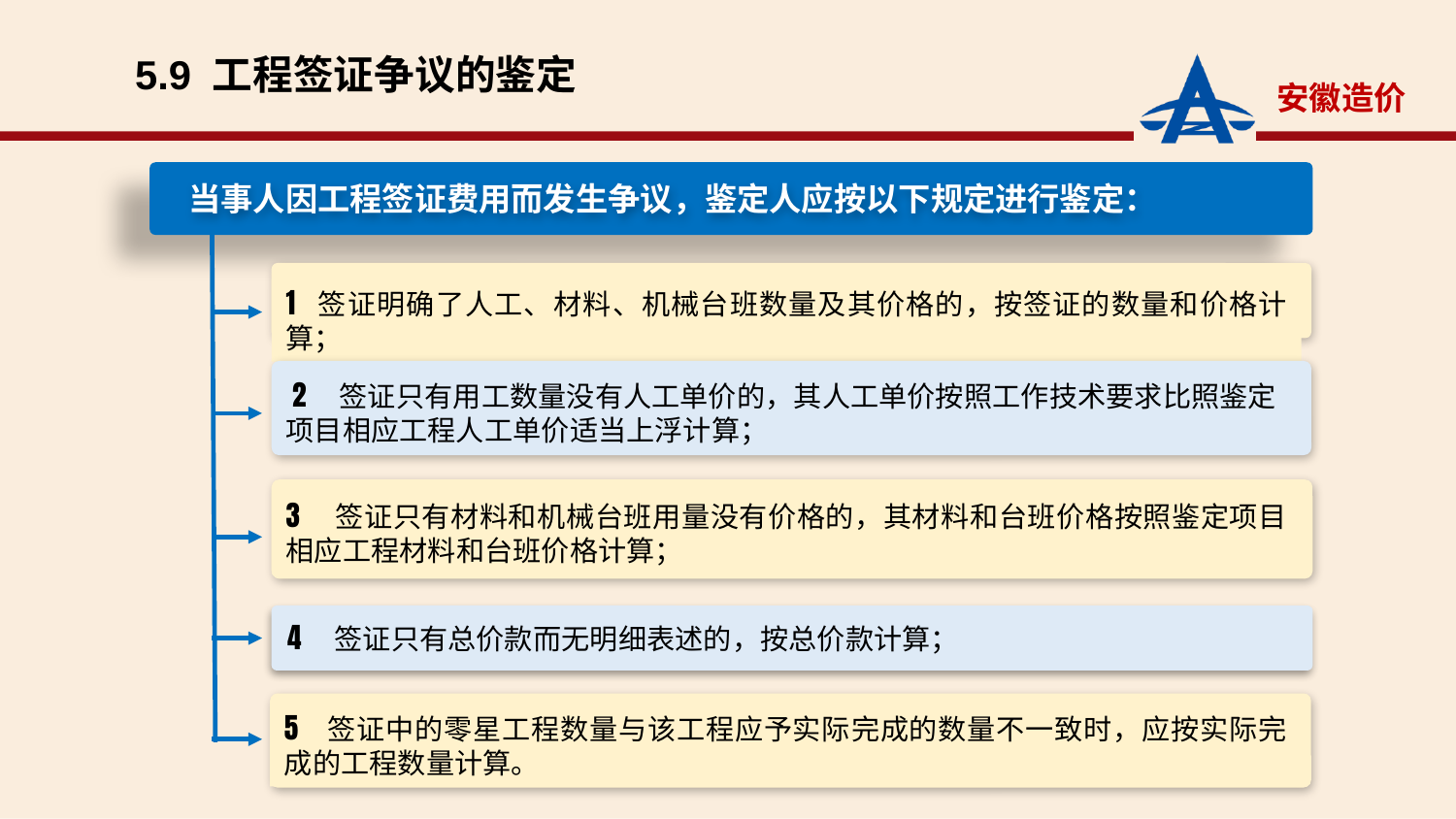

5.9 工程签证争议的鉴定

当事人因工程签证费用而发生争议，鉴定人应按以下规定进行鉴定：

1  签证明确了人工、材料、机械台班数量及其价格的，按签证的数量和价格计算；

 2    签证只有用工数量没有人工单价的，其人工单价按照工作技术要求比照鉴定项目相应工程人工单价适当上浮计算；

3    签证只有材料和机械台班用量没有价格的，其材料和台班价格按照鉴定项目相应工程材料和台班价格计算；
4    签证只有总价款而无明细表述的，按总价款计算；

5   签证中的零星工程数量与该工程应予实际完成的数量不一致时，应按实际完成的工程数量计算。